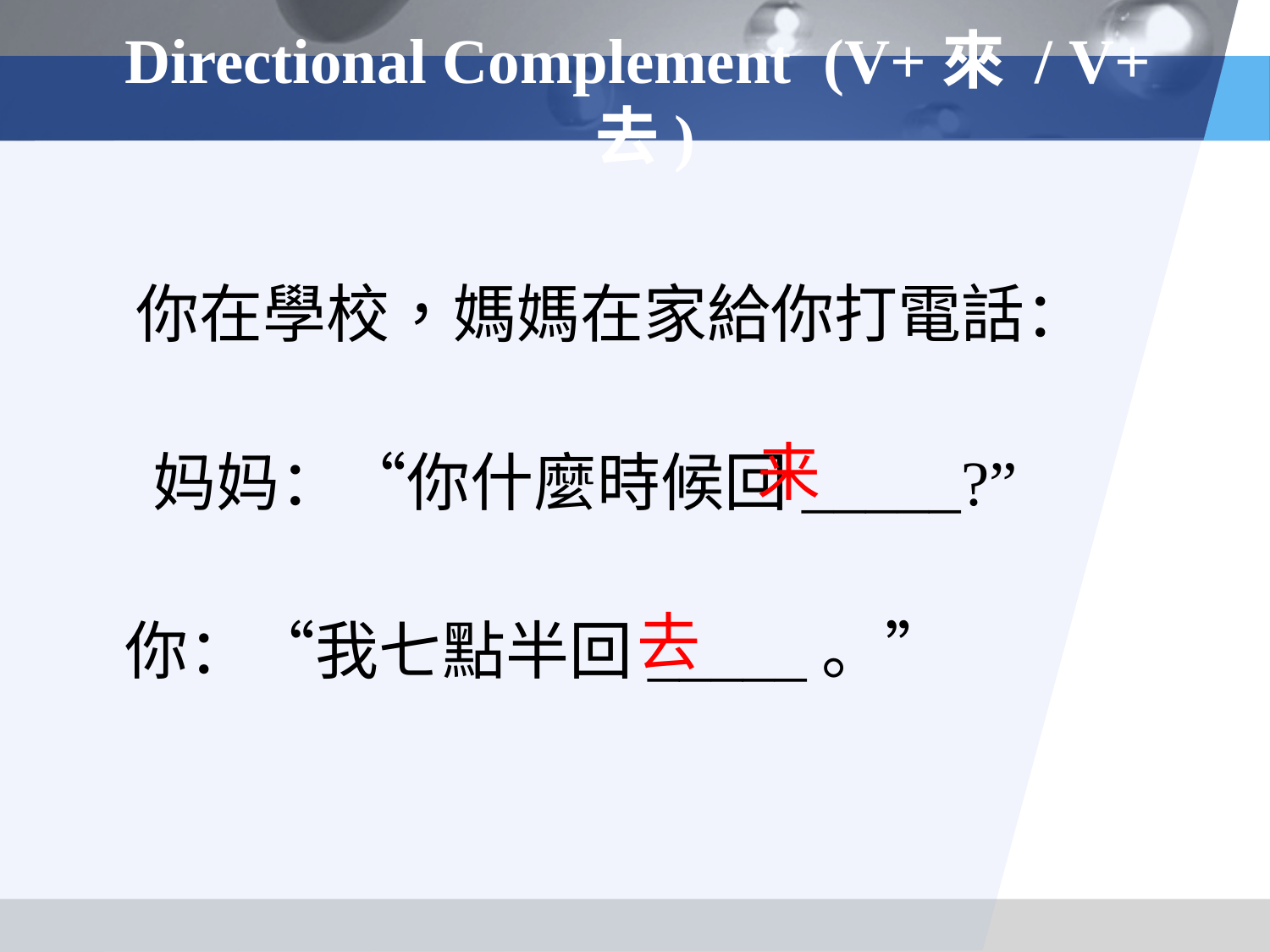

# Directional Complement  (V+來 / V+去)
你在學校，媽媽在家給你打電話：
来
妈妈：“你什麼時候回_____?”
去
你：“我七點半回_____。”